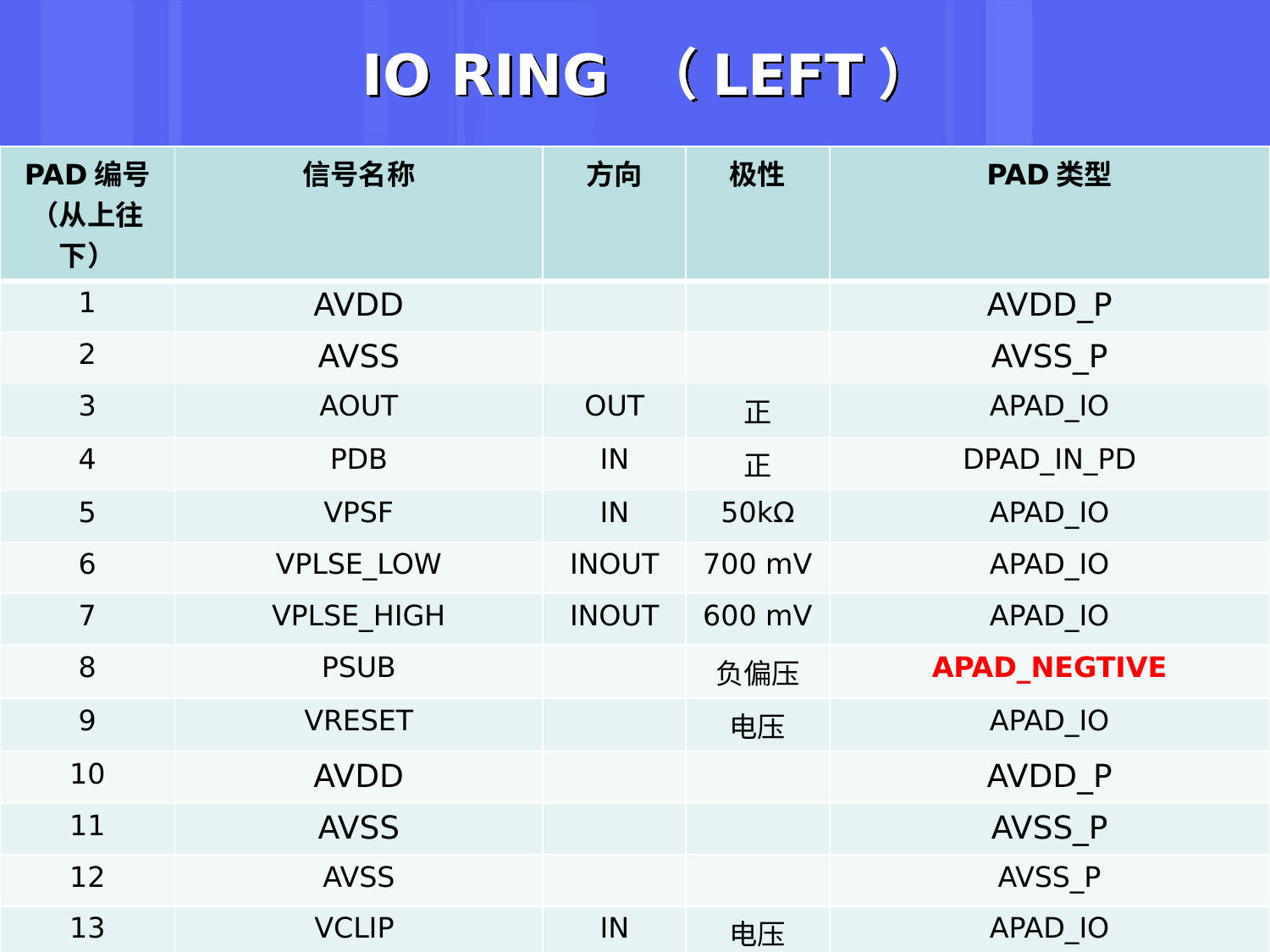

# IO RING （LEFT）
| PAD编号（从上往下） | 信号名称 | 方向 | 极性 | PAD类型 |
| --- | --- | --- | --- | --- |
| 1 | AVDD |  |  | AVDD\_P |
| 2 | AVSS |  |  | AVSS\_P |
| 3 | AOUT | OUT | 正 | APAD\_IO |
| 4 | PDB | IN | 正 | DPAD\_IN\_PD |
| 5 | VPSF | IN | 50kΩ | APAD\_IO |
| 6 | VPLSE\_LOW | INOUT | 700 mV | APAD\_IO |
| 7 | VPLSE\_HIGH | INOUT | 600 mV | APAD\_IO |
| 8 | PSUB |  | 负偏压 | APAD\_NEGTIVE |
| 9 | VRESET |  | 电压 | APAD\_IO |
| 10 | AVDD |  |  | AVDD\_P |
| 11 | AVSS |  |  | AVSS\_P |
| 12 | AVSS |  |  | AVSS\_P |
| 13 | VCLIP | IN | 电压 | APAD\_IO |
CMOS Pixel Sensor设计讨论，卢云鹏
6